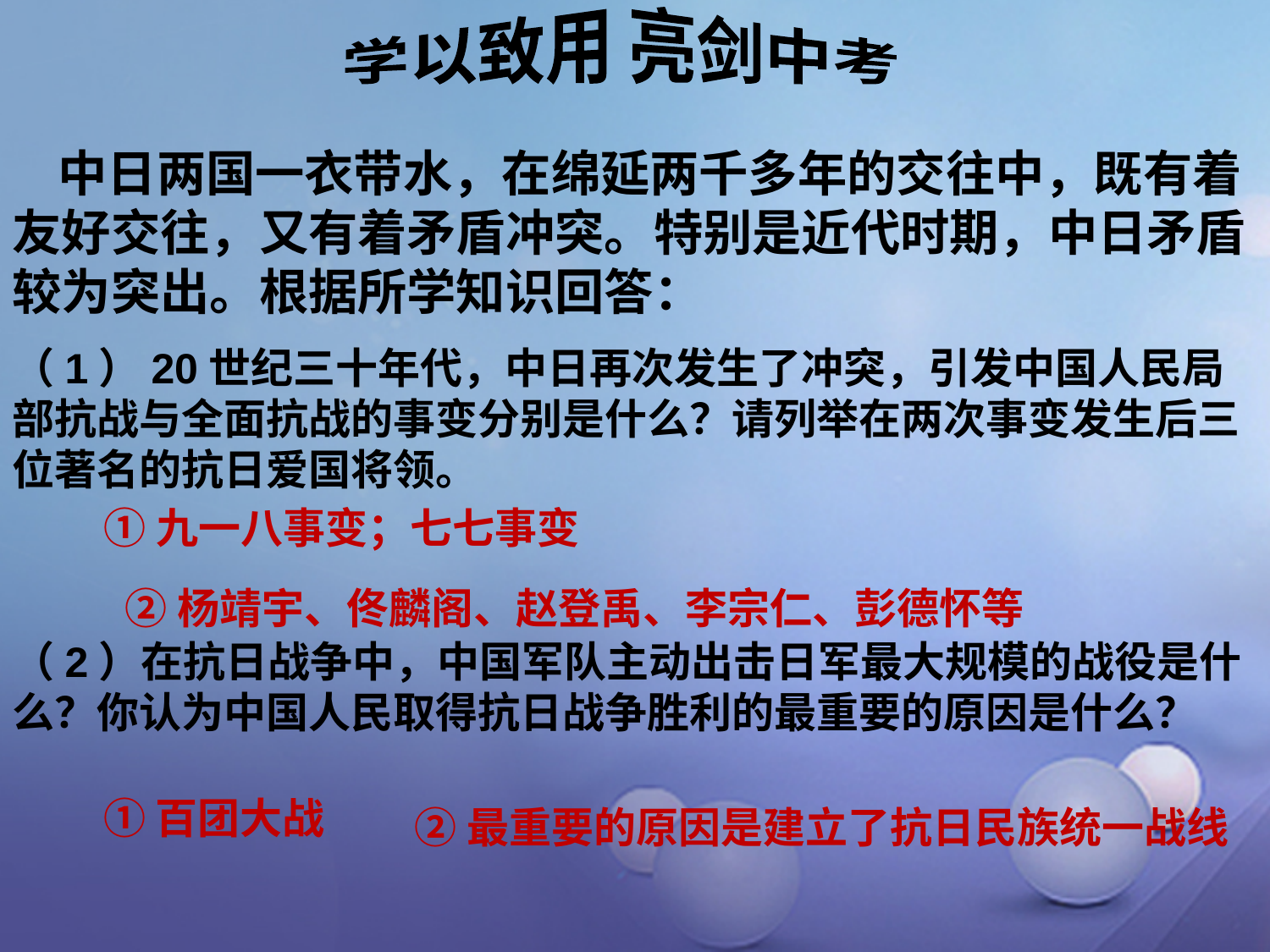

学以致用 亮剑中考
   中日两国一衣带水，在绵延两千多年的交往中，既有着友好交往，又有着矛盾冲突。特别是近代时期，中日矛盾较为突出。根据所学知识回答：
（1）20世纪三十年代，中日再次发生了冲突，引发中国人民局部抗战与全面抗战的事变分别是什么？请列举在两次事变发生后三位著名的抗日爱国将领。

（2）在抗日战争中，中国军队主动出击日军最大规模的战役是什么？你认为中国人民取得抗日战争胜利的最重要的原因是什么？
①九一八事变；七七事变
②杨靖宇、佟麟阁、赵登禹、李宗仁、彭德怀等
①百团大战
②最重要的原因是建立了抗日民族统一战线